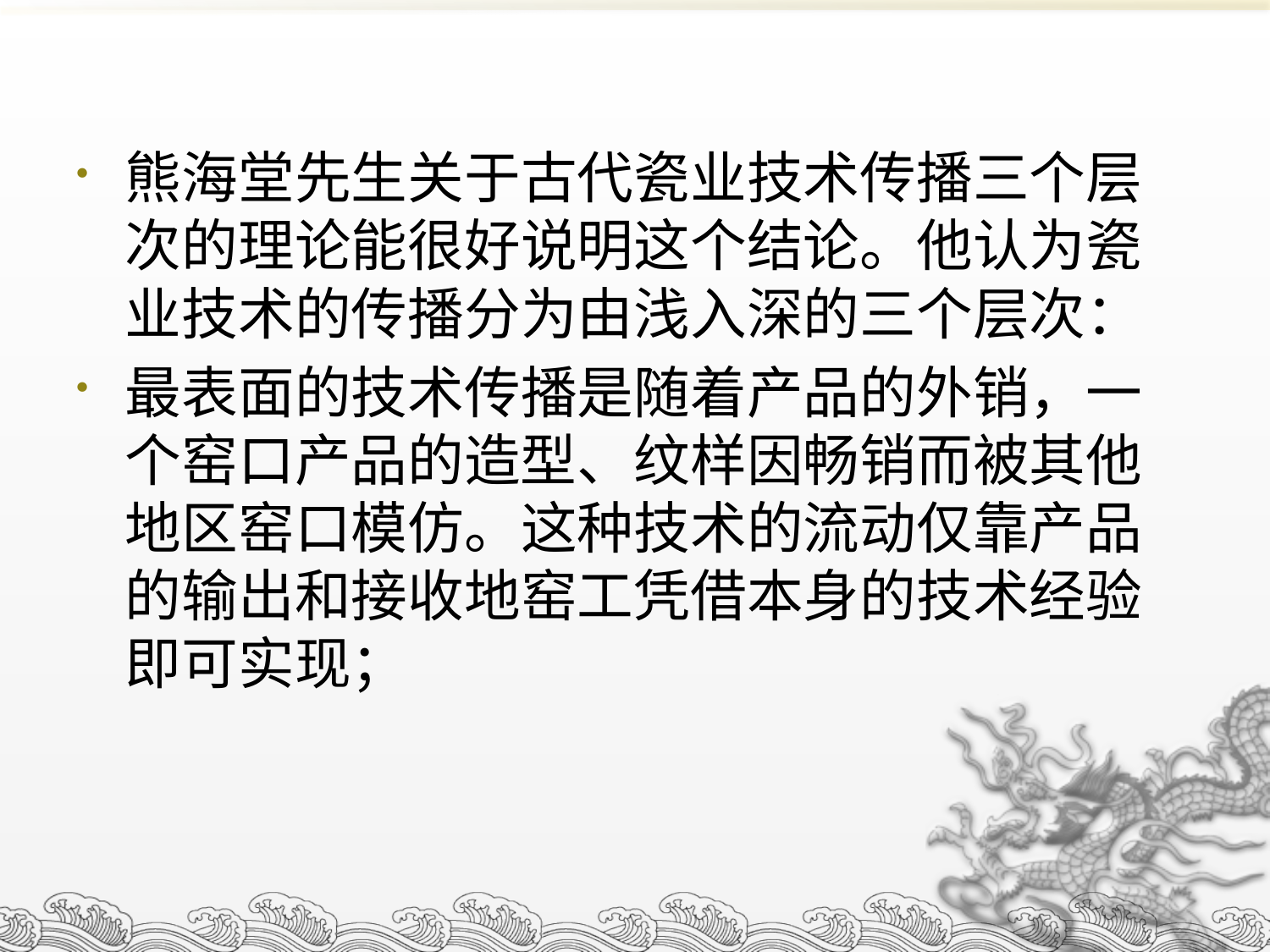

#
熊海堂先生关于古代瓷业技术传播三个层次的理论能很好说明这个结论。他认为瓷业技术的传播分为由浅入深的三个层次：
最表面的技术传播是随着产品的外销，一个窑口产品的造型、纹样因畅销而被其他地区窑口模仿。这种技术的流动仅靠产品的输出和接收地窑工凭借本身的技术经验即可实现；